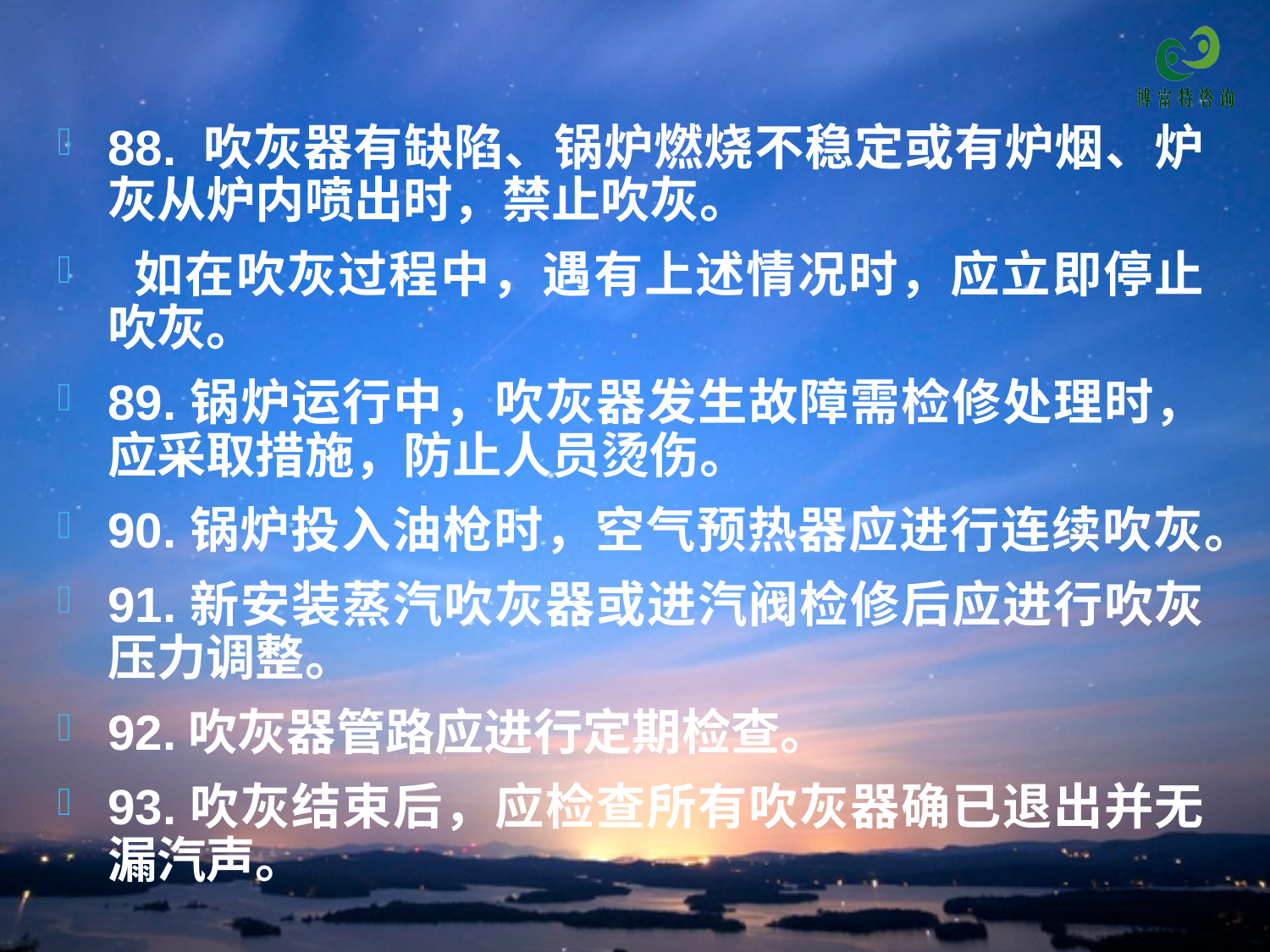

88. 吹灰器有缺陷、锅炉燃烧不稳定或有炉烟、炉灰从炉内喷出时，禁止吹灰。
 如在吹灰过程中，遇有上述情况时，应立即停止吹灰。
89.锅炉运行中，吹灰器发生故障需检修处理时，应采取措施，防止人员烫伤。
90.锅炉投入油枪时，空气预热器应进行连续吹灰。
91.新安装蒸汽吹灰器或进汽阀检修后应进行吹灰压力调整。
92.吹灰器管路应进行定期检查。
93.吹灰结束后，应检查所有吹灰器确已退出并无漏汽声。